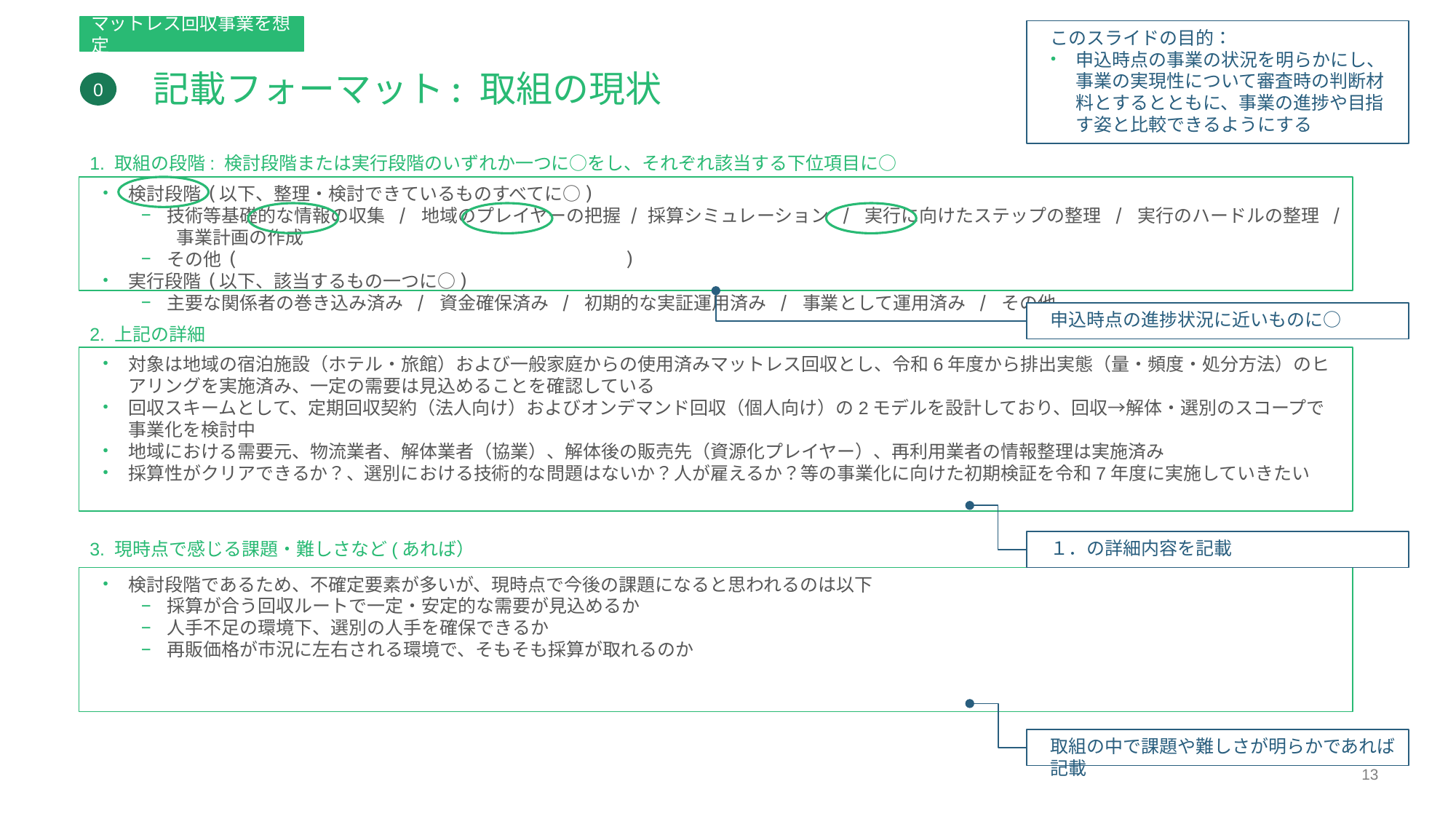

マットレス回収事業を想定
このスライドの目的：
申込時点の事業の状況を明らかにし、事業の実現性について審査時の判断材料とするとともに、事業の進捗や目指す姿と比較できるようにする
　　記載フォーマット: 取組の現状
0
1. 取組の段階: 検討段階または実行段階のいずれか一つに○をし、それぞれ該当する下位項目に○

検討段階 (以下、整理・検討できているものすべてに○)
技術等基礎的な情報の収集  /  地域のプレイヤーの把握 / 採算シミュレーション  /  実行に向けたステップの整理  /  実行のハードルの整理  /  事業計画の作成
その他 (　　　　　　　　　　　　　　　　　　　　　)
実行段階 (以下、該当するもの一つに○)
主要な関係者の巻き込み済み  /  資金確保済み  /  初期的な実証運用済み  /  事業として運用済み  /  その他

申込時点の進捗状況に近いものに○
2. 上記の詳細
対象は地域の宿泊施設（ホテル・旅館）および一般家庭からの使用済みマットレス回収とし、令和6年度から排出実態（量・頻度・処分方法）のヒアリングを実施済み、一定の需要は見込めることを確認している
回収スキームとして、定期回収契約（法人向け）およびオンデマンド回収（個人向け）の2モデルを設計しており、回収→解体・選別のスコープで事業化を検討中
地域における需要元、物流業者、解体業者（協業）、解体後の販売先（資源化プレイヤー）、再利用業者の情報整理は実施済み
採算性がクリアできるか？、選別における技術的な問題はないか？人が雇えるか？等の事業化に向けた初期検証を令和7年度に実施していきたい

3. 現時点で感じる課題・難しさなど(あれば）
１．の詳細内容を記載
検討段階であるため、不確定要素が多いが、現時点で今後の課題になると思われるのは以下
採算が合う回収ルートで一定・安定的な需要が見込めるか
人手不足の環境下、選別の人手を確保できるか
再販価格が市況に左右される環境で、そもそも採算が取れるのか
取組の中で課題や難しさが明らかであれば記載